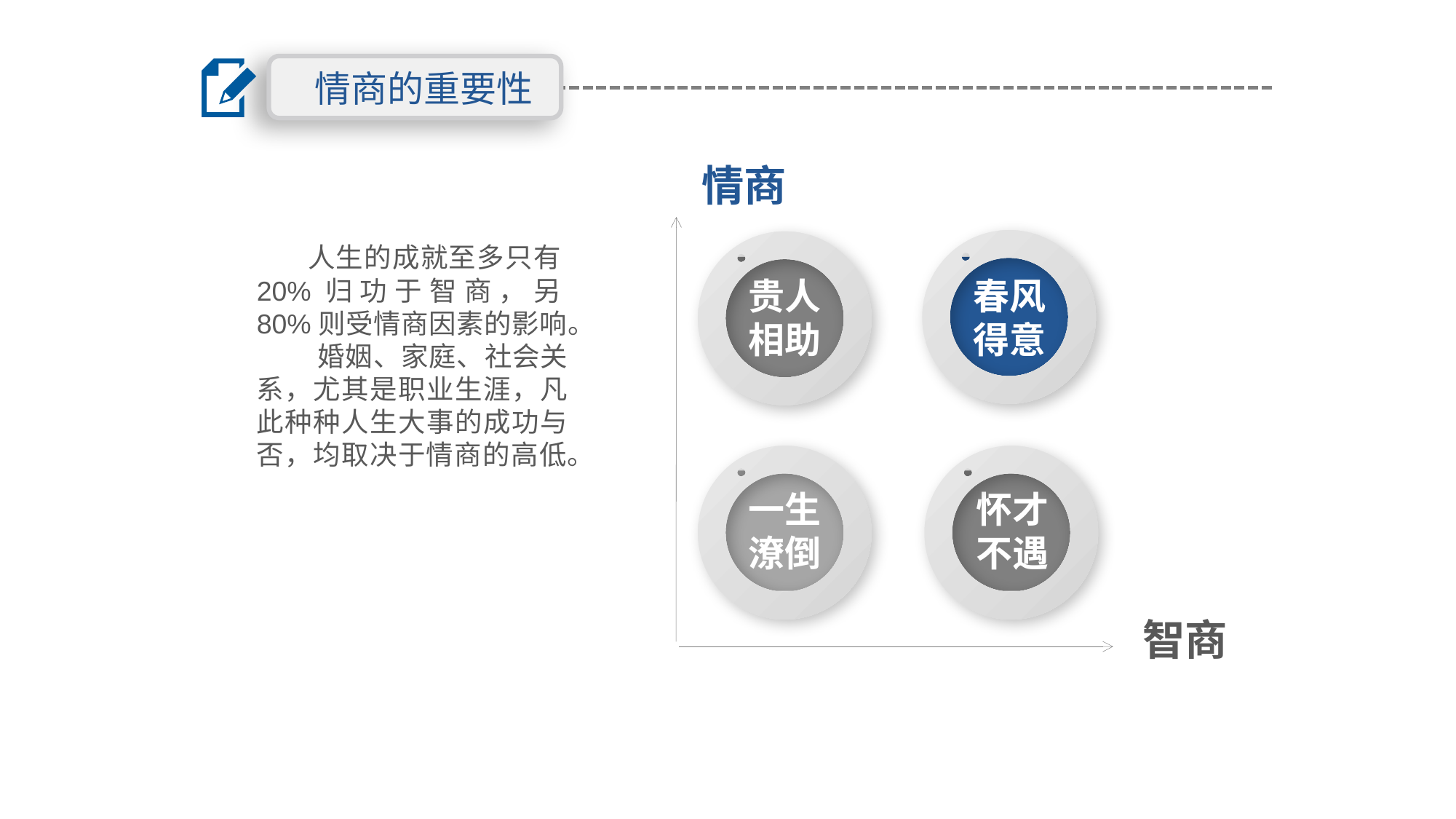

情商的重要性
情商

贵人相助
春风得意
一生潦倒
怀才不遇
智商
      人生的成就至多只有20%归功于智商，另80%则受情商因素的影响。
        婚姻、家庭、社会关系，尤其是职业生涯，凡此种种人生大事的成功与否，均取决于情商的高低。